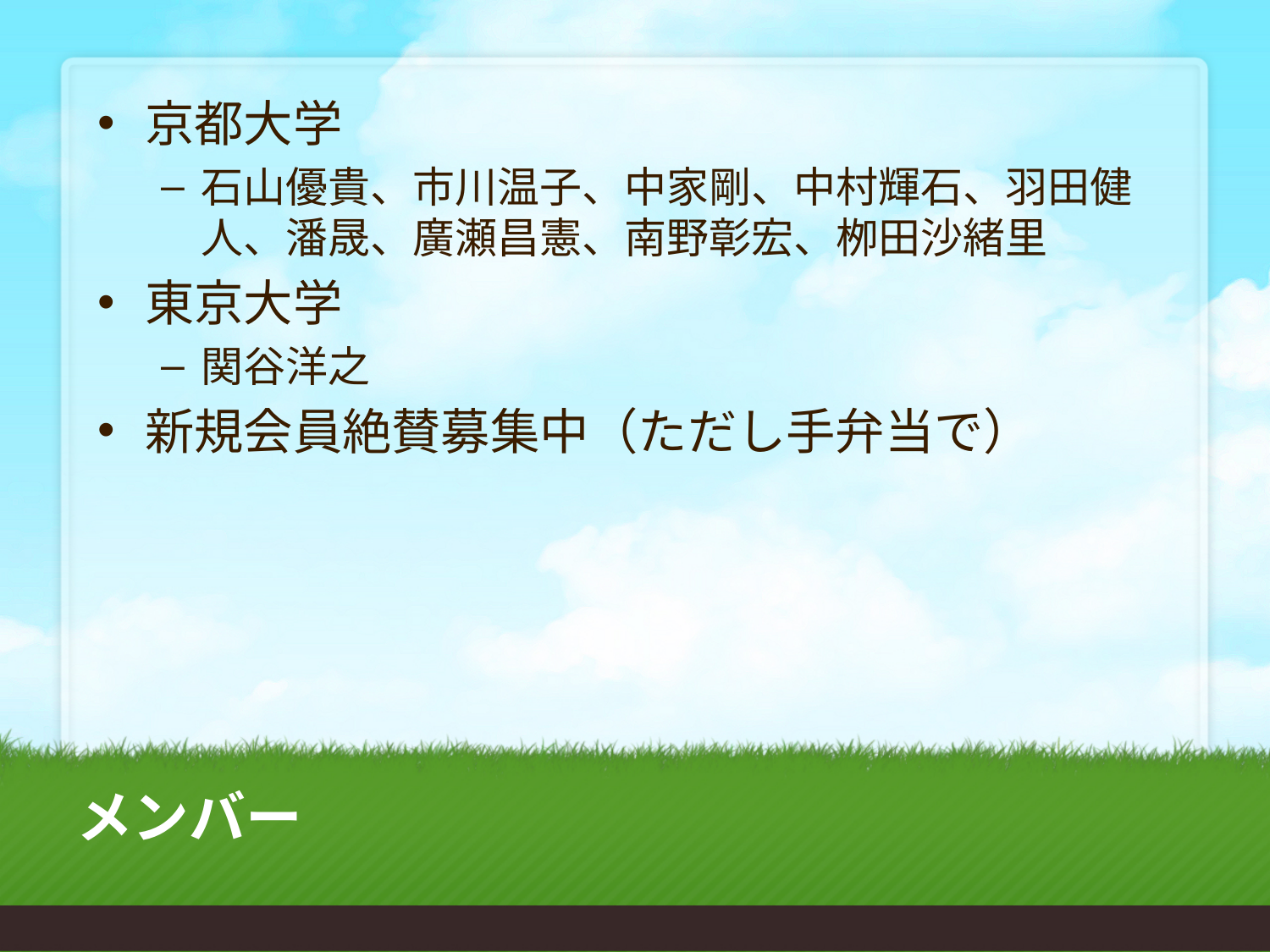

京都大学
石山優貴、市川温子、中家剛、中村輝石、羽田健人、潘晟、廣瀬昌憲、南野彰宏、栁田沙緒里
東京大学
関谷洋之
新規会員絶賛募集中（ただし手弁当で）

# メンバー